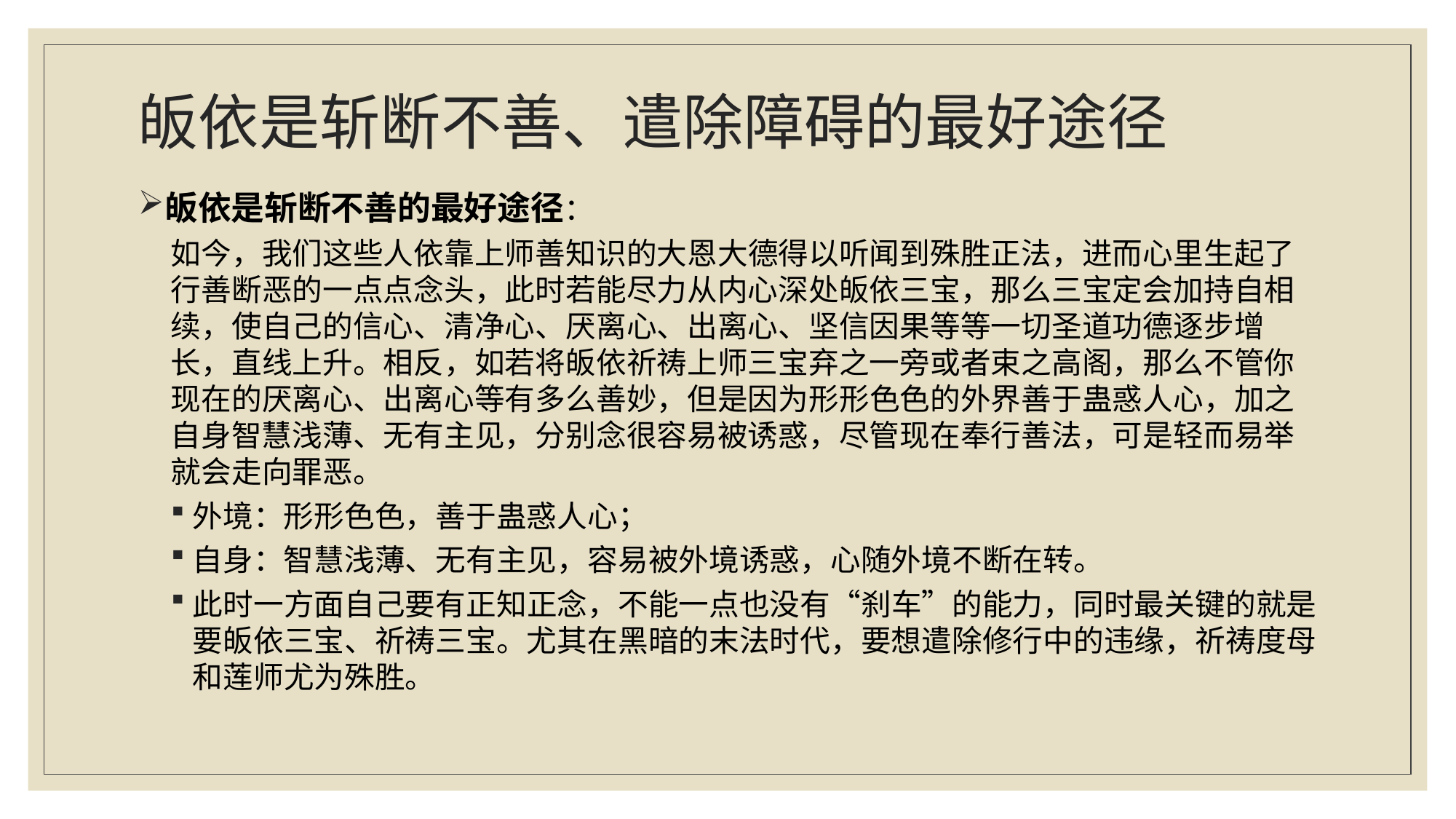

# 皈依是斩断不善、遣除障碍的最好途径
皈依是斩断不善的最好途径：
如今，我们这些人依靠上师善知识的大恩大德得以听闻到殊胜正法，进而心里生起了行善断恶的一点点念头，此时若能尽力从内心深处皈依三宝，那么三宝定会加持自相续，使自己的信心、清净心、厌离心、出离心、坚信因果等等一切圣道功德逐步增长，直线上升。相反，如若将皈依祈祷上师三宝弃之一旁或者束之高阁，那么不管你现在的厌离心、出离心等有多么善妙，但是因为形形色色的外界善于蛊惑人心，加之自身智慧浅薄、无有主见，分别念很容易被诱惑，尽管现在奉行善法，可是轻而易举就会走向罪恶。
外境：形形色色，善于蛊惑人心；
自身：智慧浅薄、无有主见，容易被外境诱惑，心随外境不断在转。
此时一方面自己要有正知正念，不能一点也没有“刹车”的能力，同时最关键的就是要皈依三宝、祈祷三宝。尤其在黑暗的末法时代，要想遣除修行中的违缘，祈祷度母和莲师尤为殊胜。